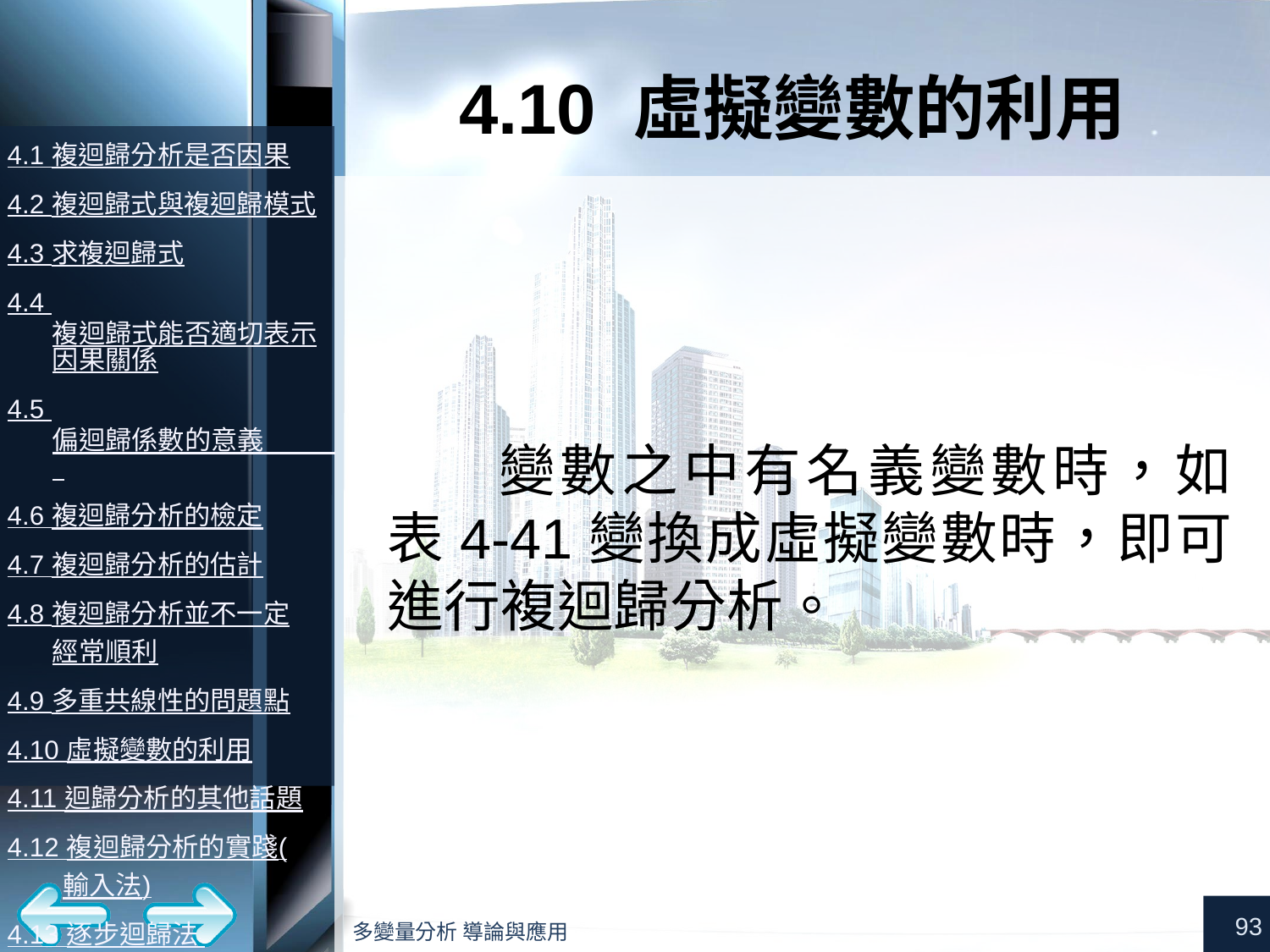

# 4.10 虛擬變數的利用
變數之中有名義變數時，如表4-41變換成虛擬變數時，即可進行複迴歸分析。
93
多變量分析 導論與應用